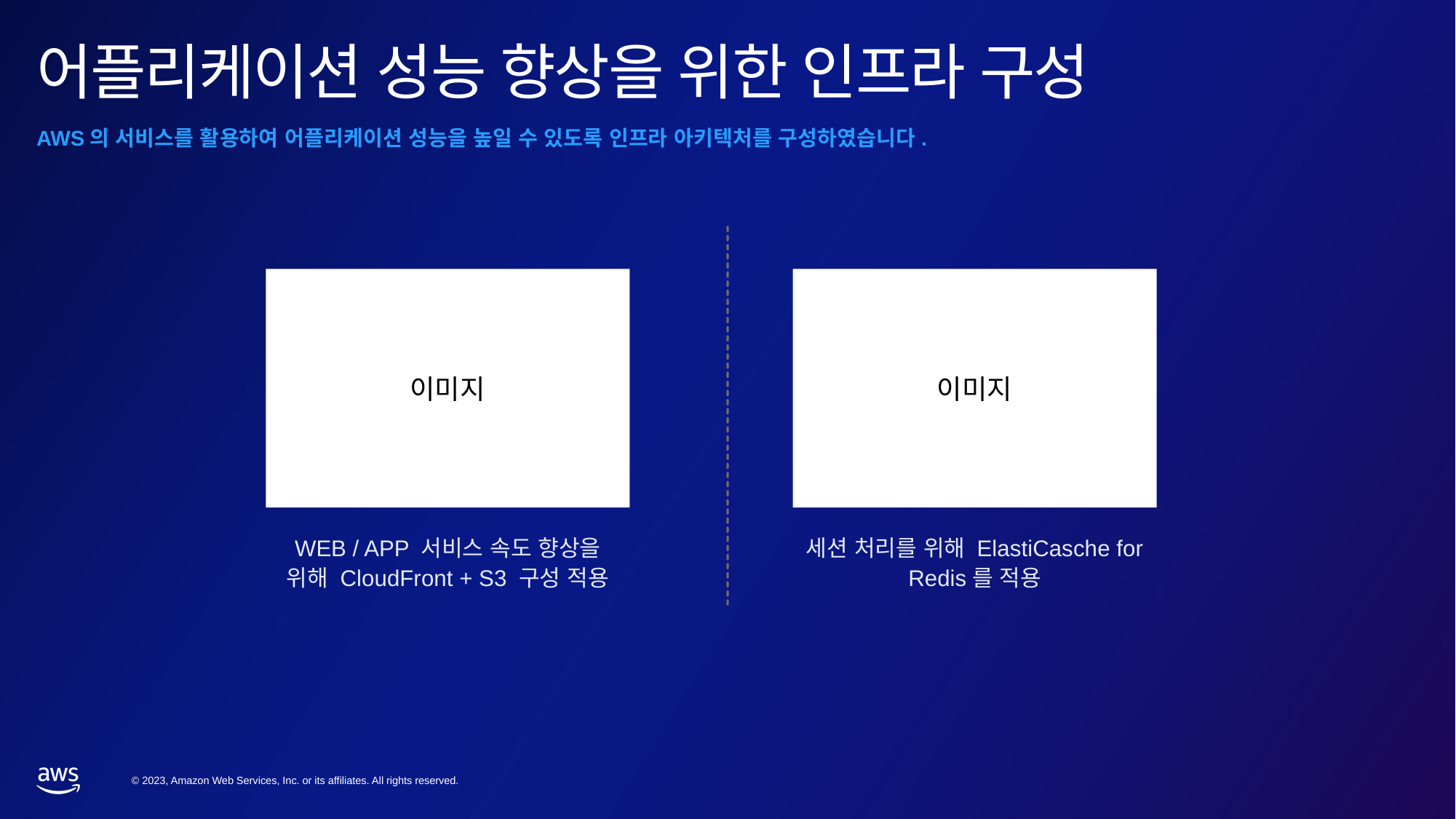

# 어플리케이션 성능 향상을 위한 인프라 구성
AWS의 서비스를 활용하여 어플리케이션 성능을 높일 수 있도록 인프라 아키텍처를 구성하였습니다.

이미지
이미지
WEB / APP 서비스 속도 향상을
위해 CloudFront + S3 구성 적용
세션 처리를 위해 ElastiCasche for Redis를 적용